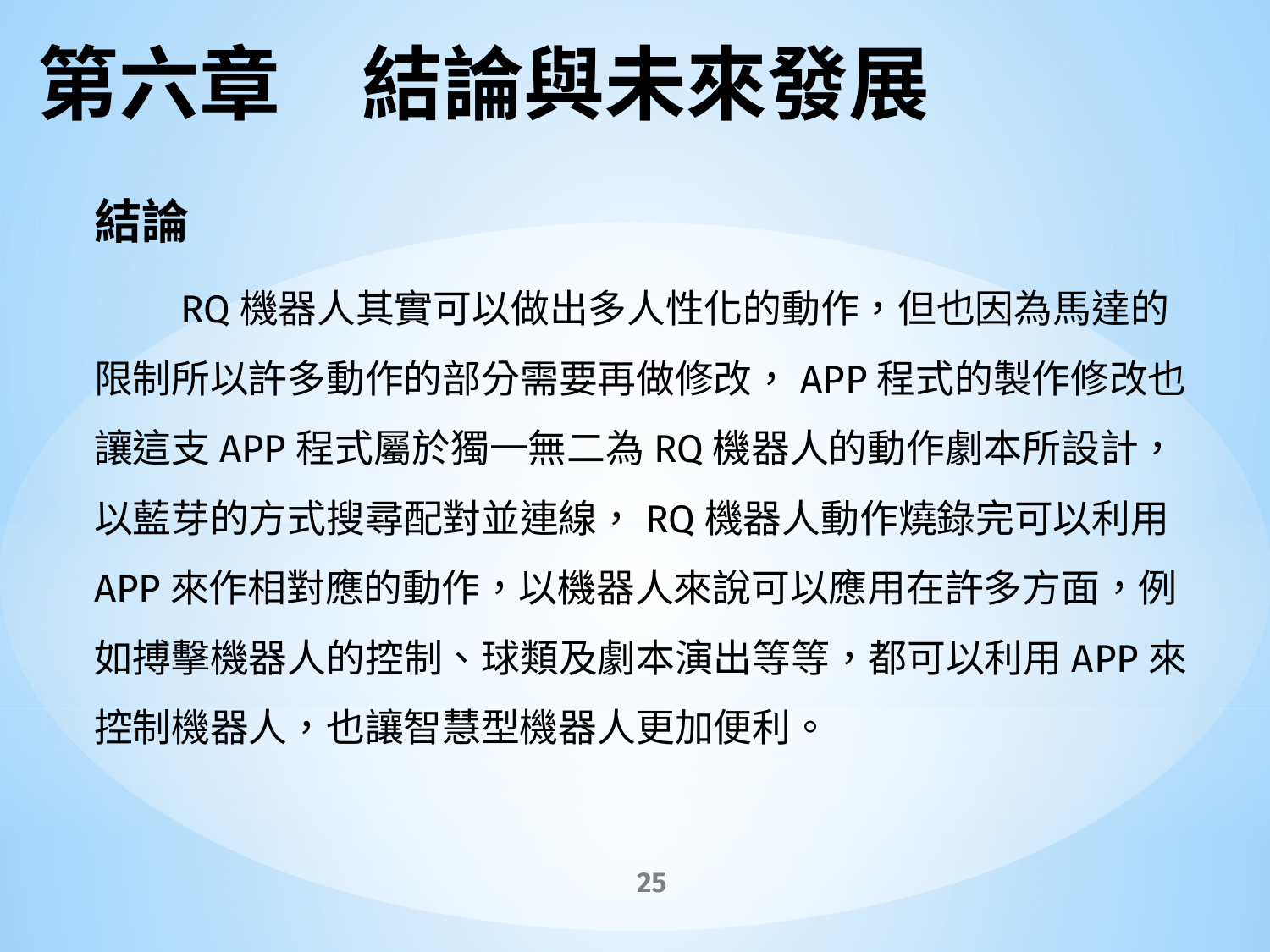

# 第六章　結論與未來發展
結論
　　RQ機器人其實可以做出多人性化的動作，但也因為馬達的限制所以許多動作的部分需要再做修改，APP程式的製作修改也讓這支APP程式屬於獨一無二為RQ機器人的動作劇本所設計，以藍芽的方式搜尋配對並連線，RQ機器人動作燒錄完可以利用APP來作相對應的動作，以機器人來說可以應用在許多方面，例如搏擊機器人的控制、球類及劇本演出等等，都可以利用APP來控制機器人，也讓智慧型機器人更加便利。
25